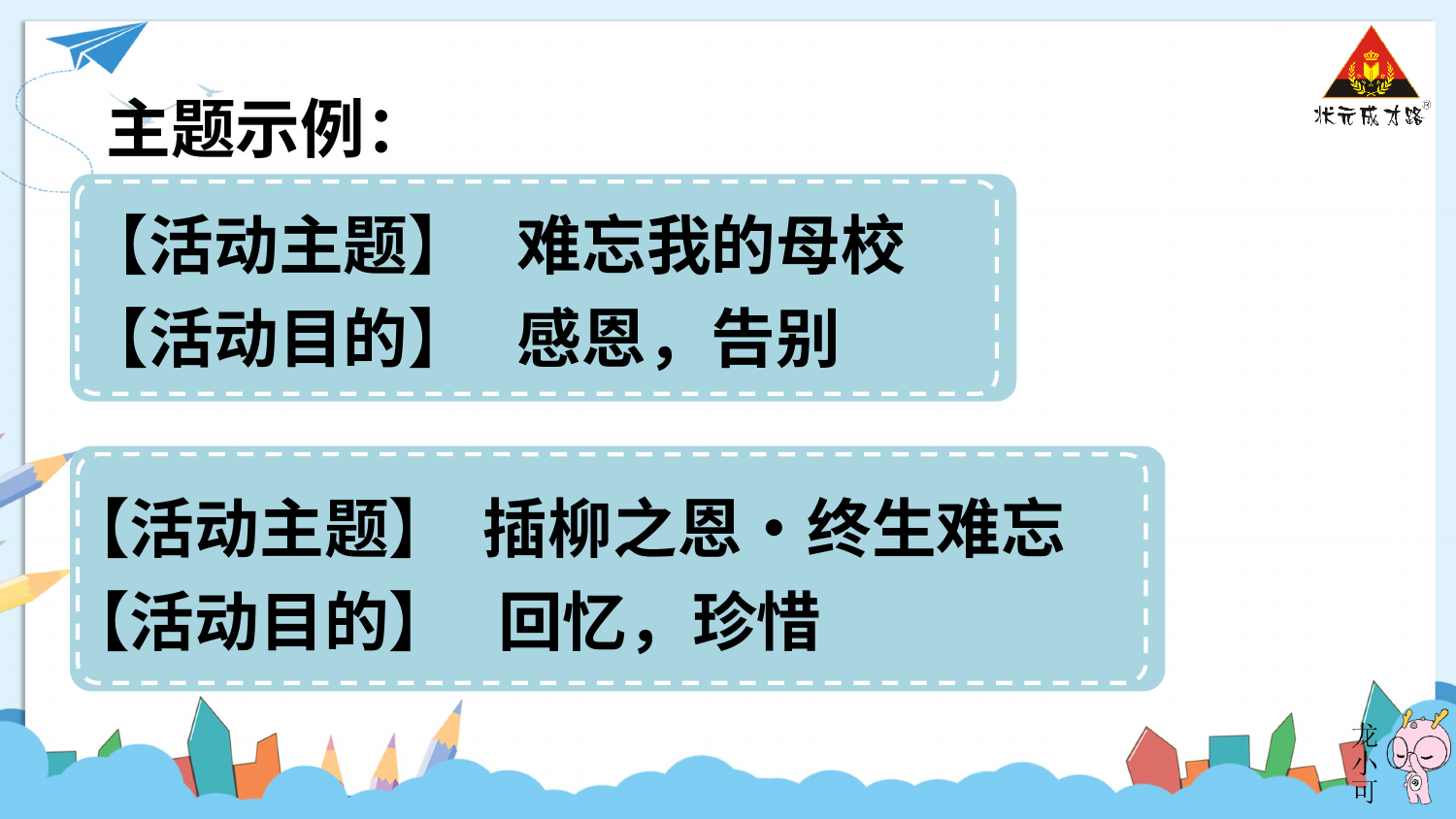

主题示例：

【活动主题】   难忘我的母校
【活动目的】   感恩，告别

【活动主题】  插柳之恩•终生难忘
【活动目的】   回忆，珍惜